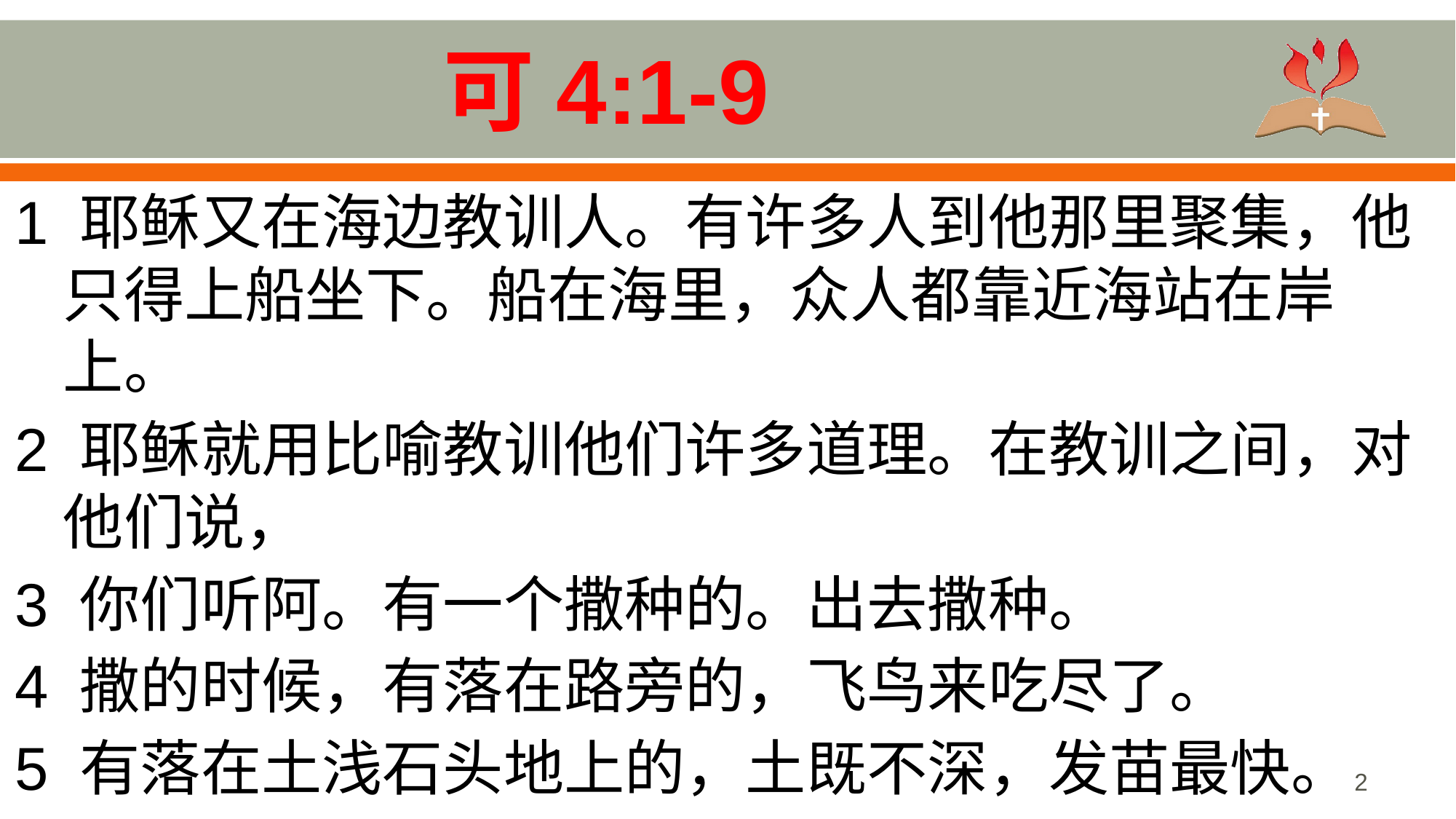

# 可4:1-9
1 耶稣又在海边教训人。有许多人到他那里聚集，他只得上船坐下。船在海里，众人都靠近海站在岸上。
2 耶稣就用比喻教训他们许多道理。在教训之间，对他们说，
3 你们听阿。有一个撒种的。出去撒种。
4 撒的时候，有落在路旁的，飞鸟来吃尽了。
5 有落在土浅石头地上的，土既不深，发苗最快。

2